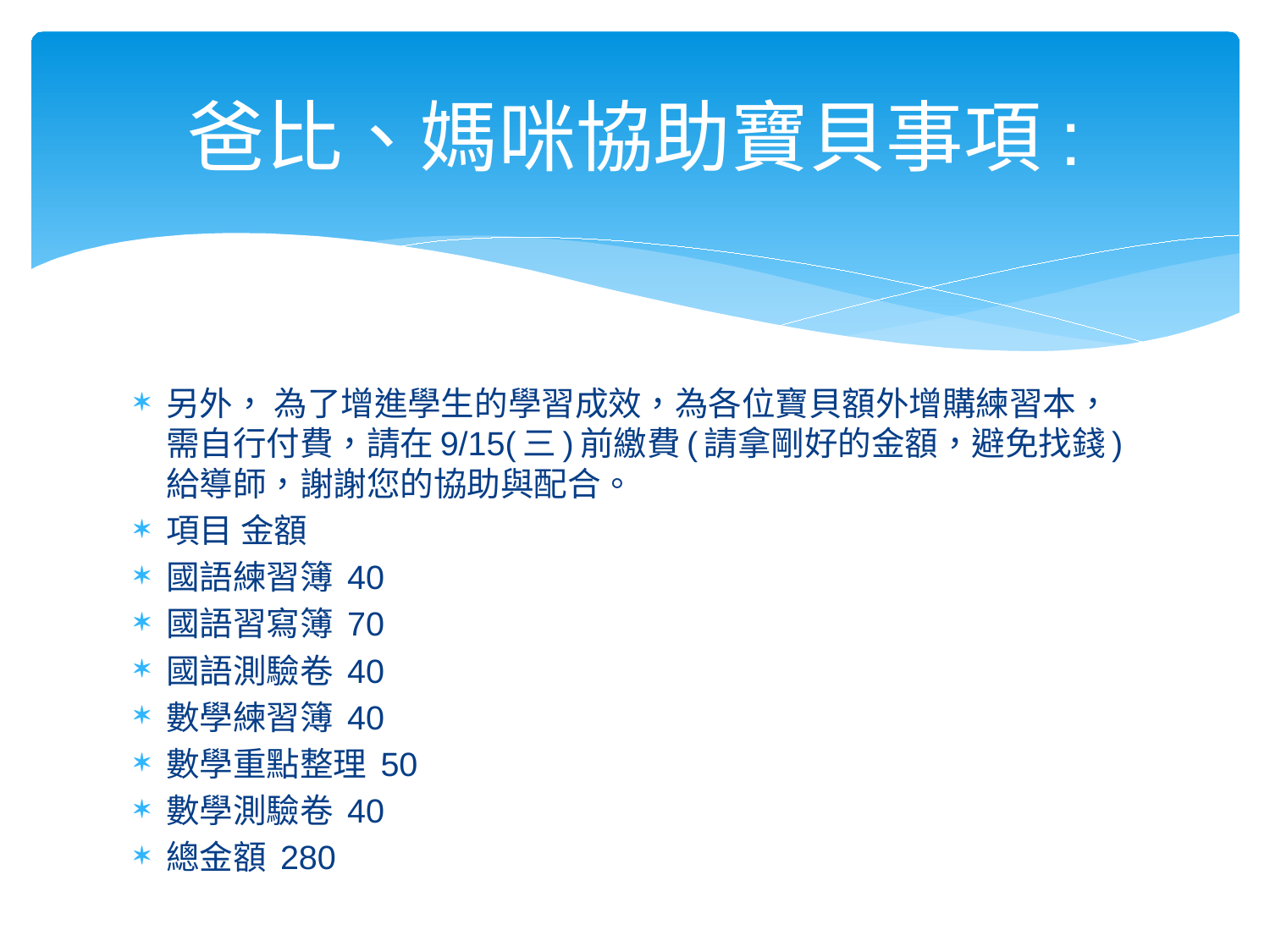

# 爸比、媽咪協助寶貝事項:
另外， 為了增進學生的學習成效，為各位寶貝額外增購練習本，需自行付費，請在9/15(三)前繳費(請拿剛好的金額，避免找錢)給導師，謝謝您的協助與配合。
項目 金額
國語練習簿 40
國語習寫簿 70
國語測驗卷 40
數學練習簿 40
數學重點整理 50
數學測驗卷 40
總金額 280